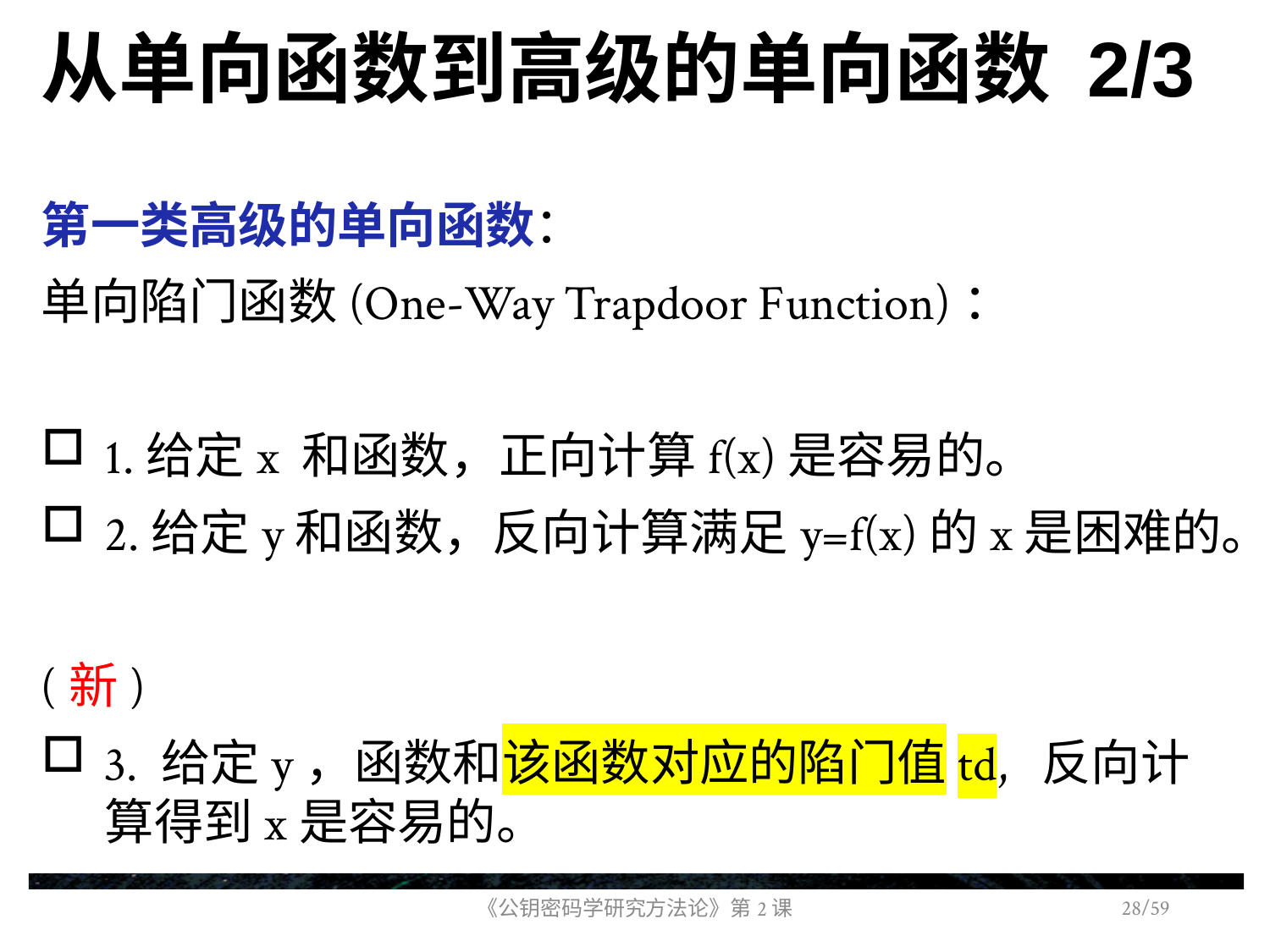

# 从单向函数到高级的单向函数 2/3
第一类高级的单向函数：
单向陷门函数(One-Way Trapdoor Function)：

1.给定x 和函数，正向计算f(x)是容易的。
2.给定y和函数，反向计算满足y=f(x)的x是困难的。

(新)
3. 给定y，函数和该函数对应的陷门值td,  反向计算得到x是容易的。
《公钥密码学研究方法论》第2课
28/59